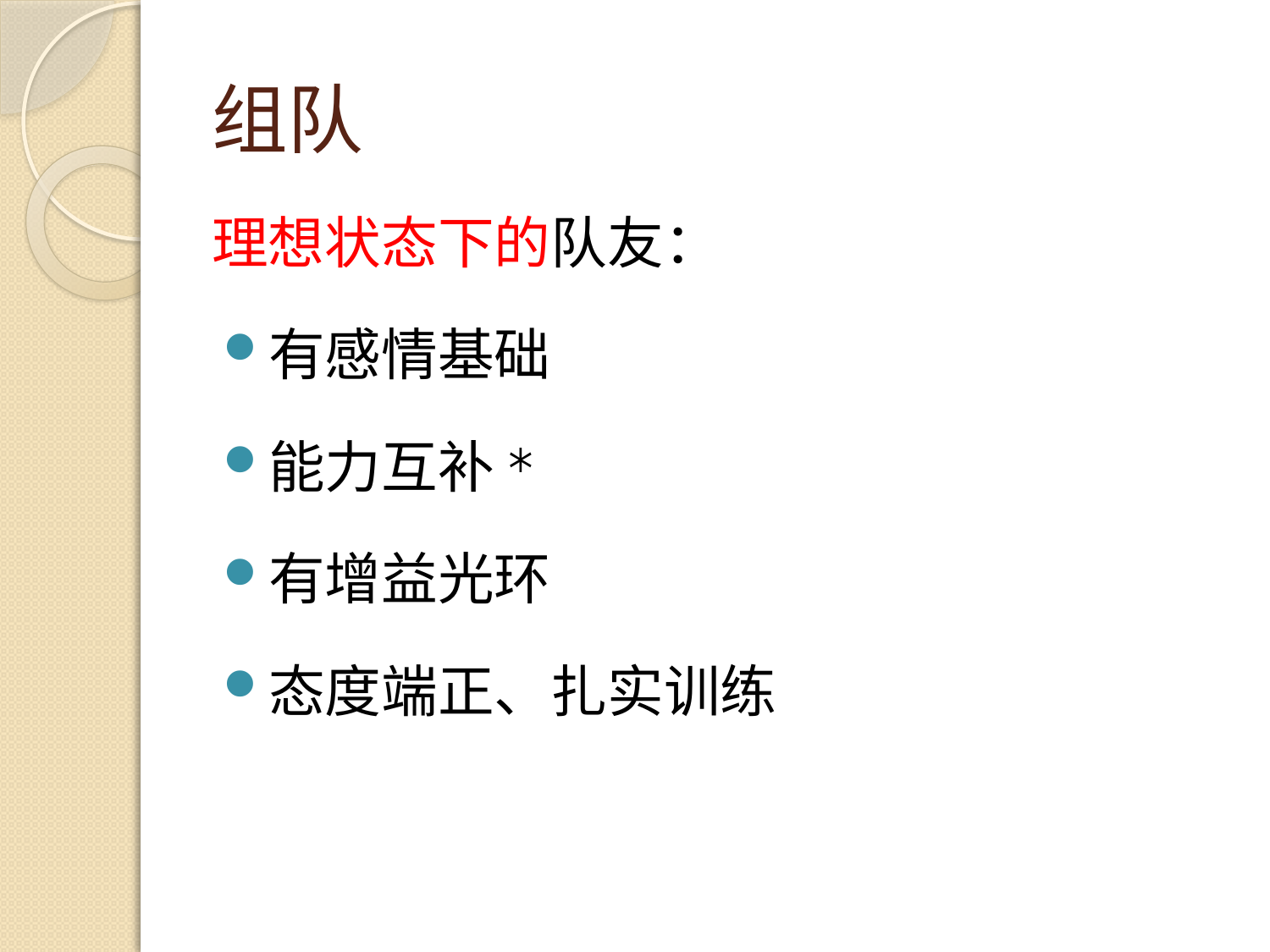

# 组队
理想状态下的队友：
有感情基础
能力互补*
有增益光环
态度端正、扎实训练